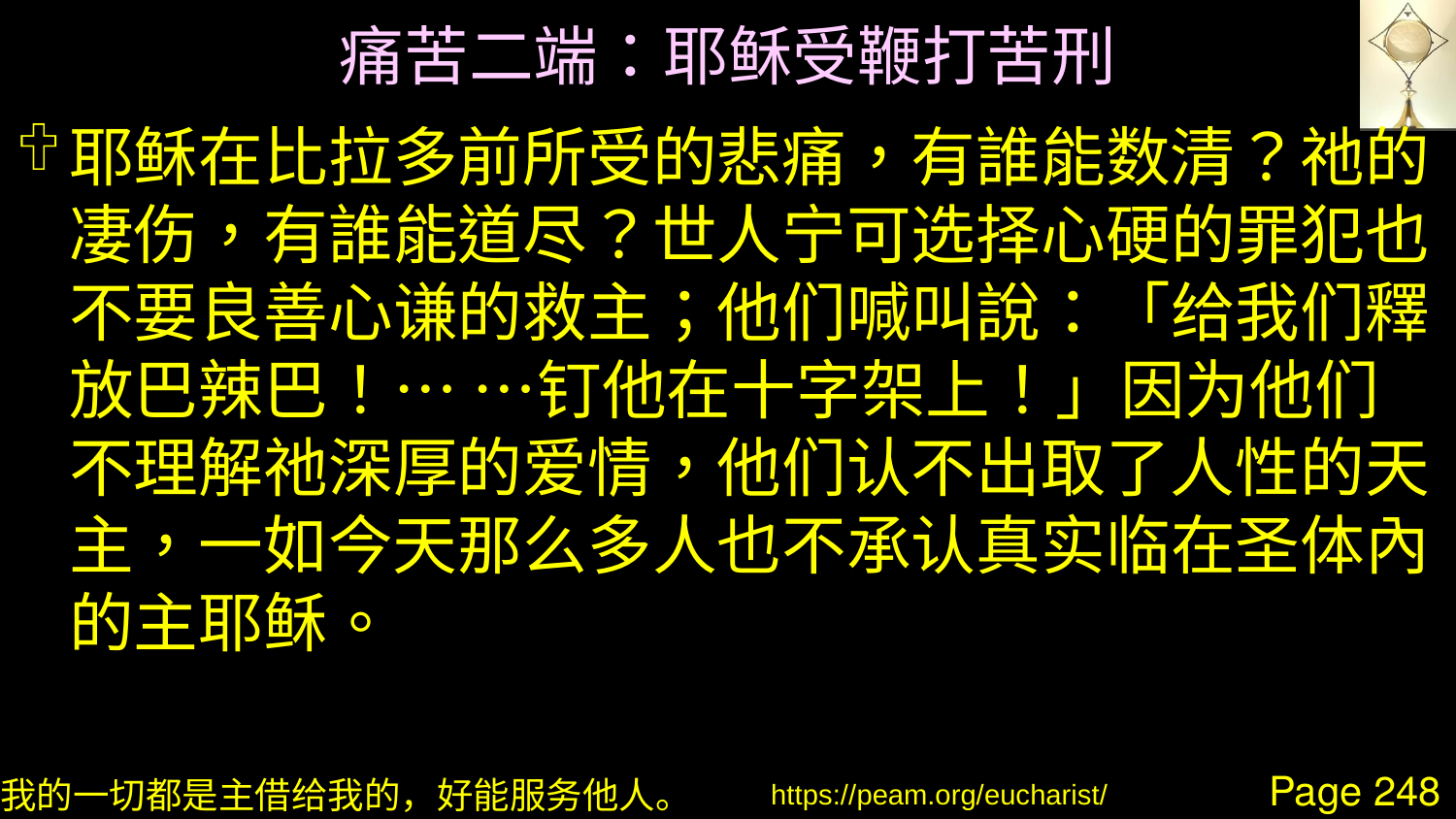

# 痛苦二端：耶稣受鞭打苦刑
耶稣在比拉多前所受的悲痛，有誰能数清？祂的凄伤，有誰能道尽？世人宁可选择心硬的罪犯也不要良善心谦的救主；他们喊叫說：「给我们釋放巴辣巴！… …钉他在十字架上！」因为他们不理解祂深厚的爱情，他们认不出取了人性的天主，一如今天那么多人也不承认真实临在圣体內的主耶稣。